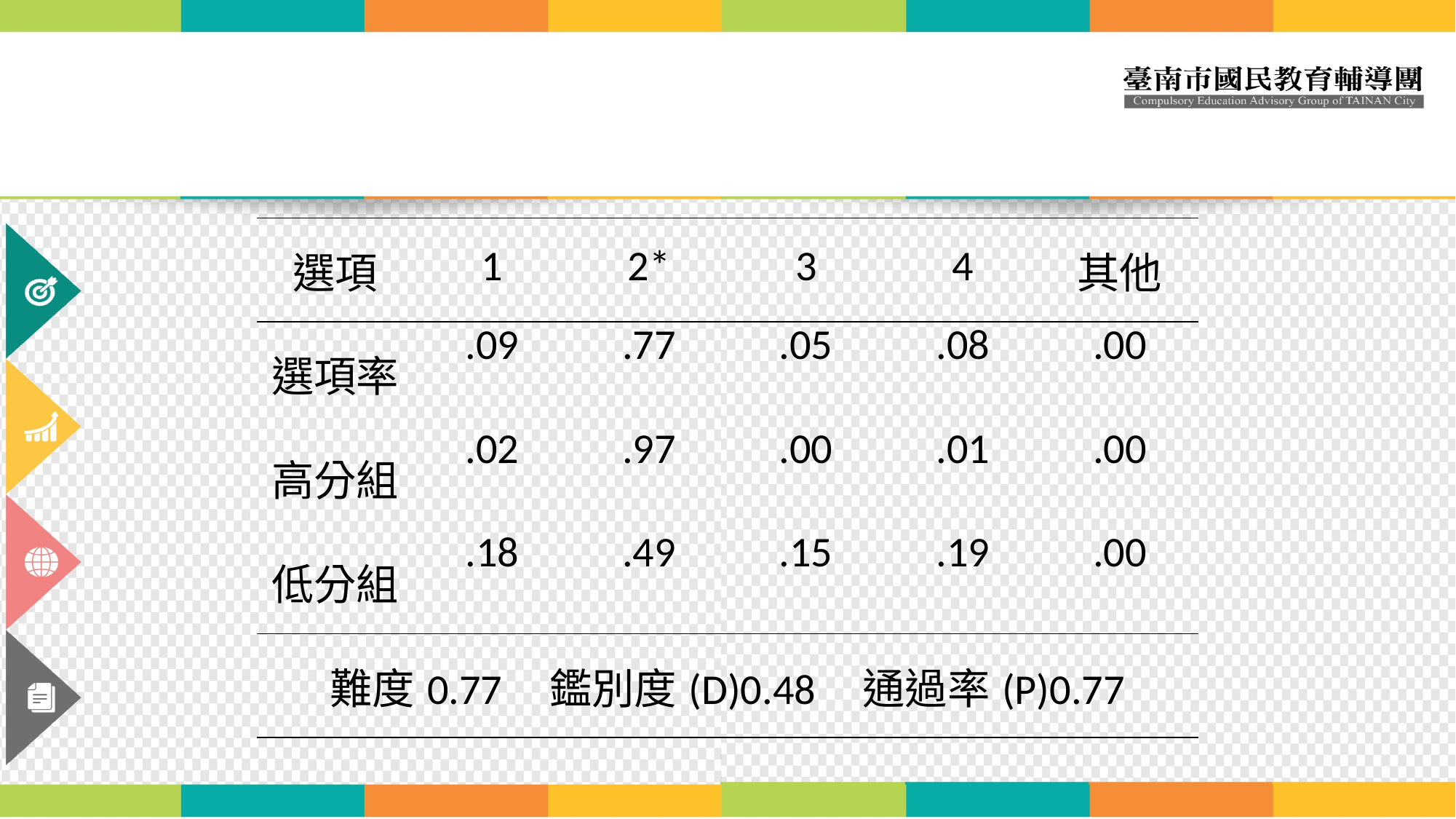

| 選項 | 1 | 2\* | 3 | 4 | 其他 |
| --- | --- | --- | --- | --- | --- |
| 選項率 | .09 | .77 | .05 | .08 | .00 |
| 高分組 | .02 | .97 | .00 | .01 | .00 |
| 低分組 | .18 | .49 | .15 | .19 | .00 |
| 難度0.77 鑑別度(D)0.48 通過率(P)0.77 |  |  |  |  |  |